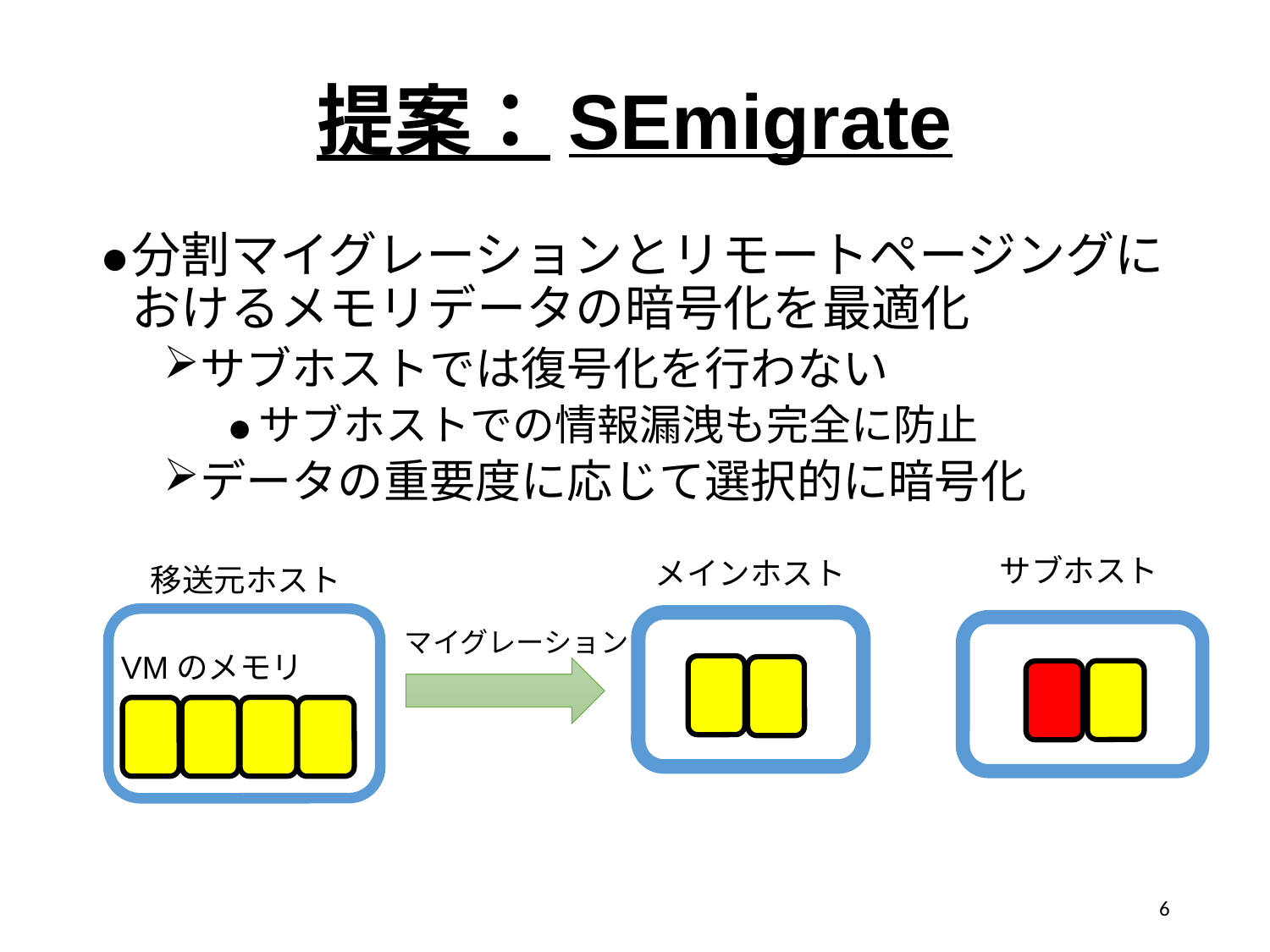

# 提案：SEmigrate
分割マイグレーションとリモートページングにおけるメモリデータの暗号化を最適化
サブホストでは復号化を行わない
サブホストでの情報漏洩も完全に防止
データの重要度に応じて選択的に暗号化
サブホスト
メインホスト
移送元ホスト

マイグレーション

VMのメモリ

6